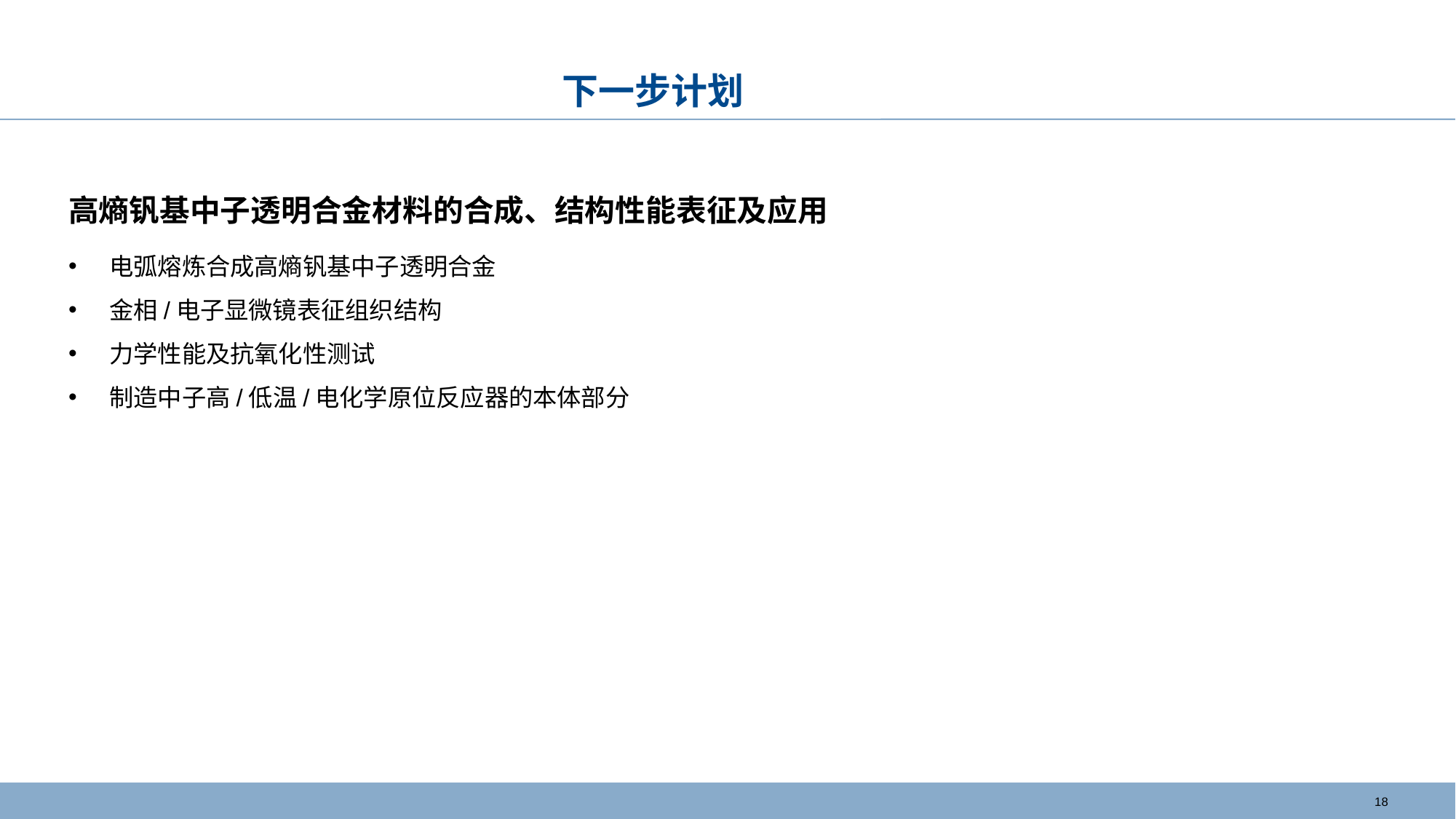

# 下一步计划
高熵钒基中子透明合金材料的合成、结构性能表征及应用
电弧熔炼合成高熵钒基中子透明合金
金相/电子显微镜表征组织结构
力学性能及抗氧化性测试
制造中子高/低温/电化学原位反应器的本体部分